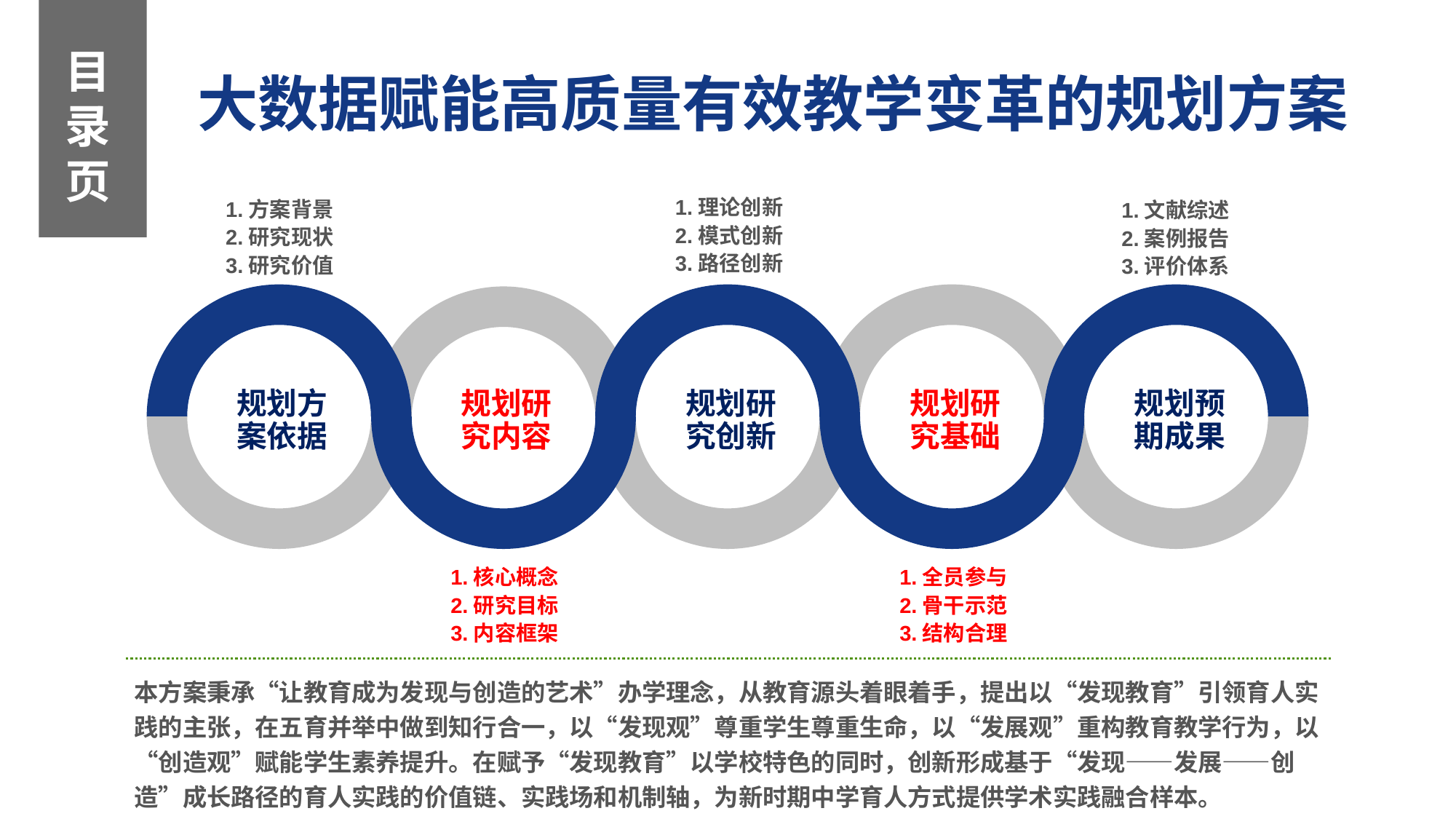

目录页
大数据赋能高质量有效教学变革的规划方案
1.理论创新
2.模式创新
3.路径创新
1.方案背景
2.研究现状
3.研究价值
1.文献综述
2.案例报告
3.评价体系

规划方案依据
规划研究内容
规划研究创新
规划研究基础
规划预期成果
1.核心概念
2.研究目标
3.内容框架
1.全员参与
2.骨干示范
3.结构合理
本方案秉承“让教育成为发现与创造的艺术”办学理念，从教育源头着眼着手，提出以“发现教育”引领育人实践的主张，在五育并举中做到知行合一，以“发现观”尊重学生尊重生命，以“发展观”重构教育教学行为，以“创造观”赋能学生素养提升。在赋予“发现教育”以学校特色的同时，创新形成基于“发现——发展——创造”成长路径的育人实践的价值链、实践场和机制轴，为新时期中学育人方式提供学术实践融合样本。